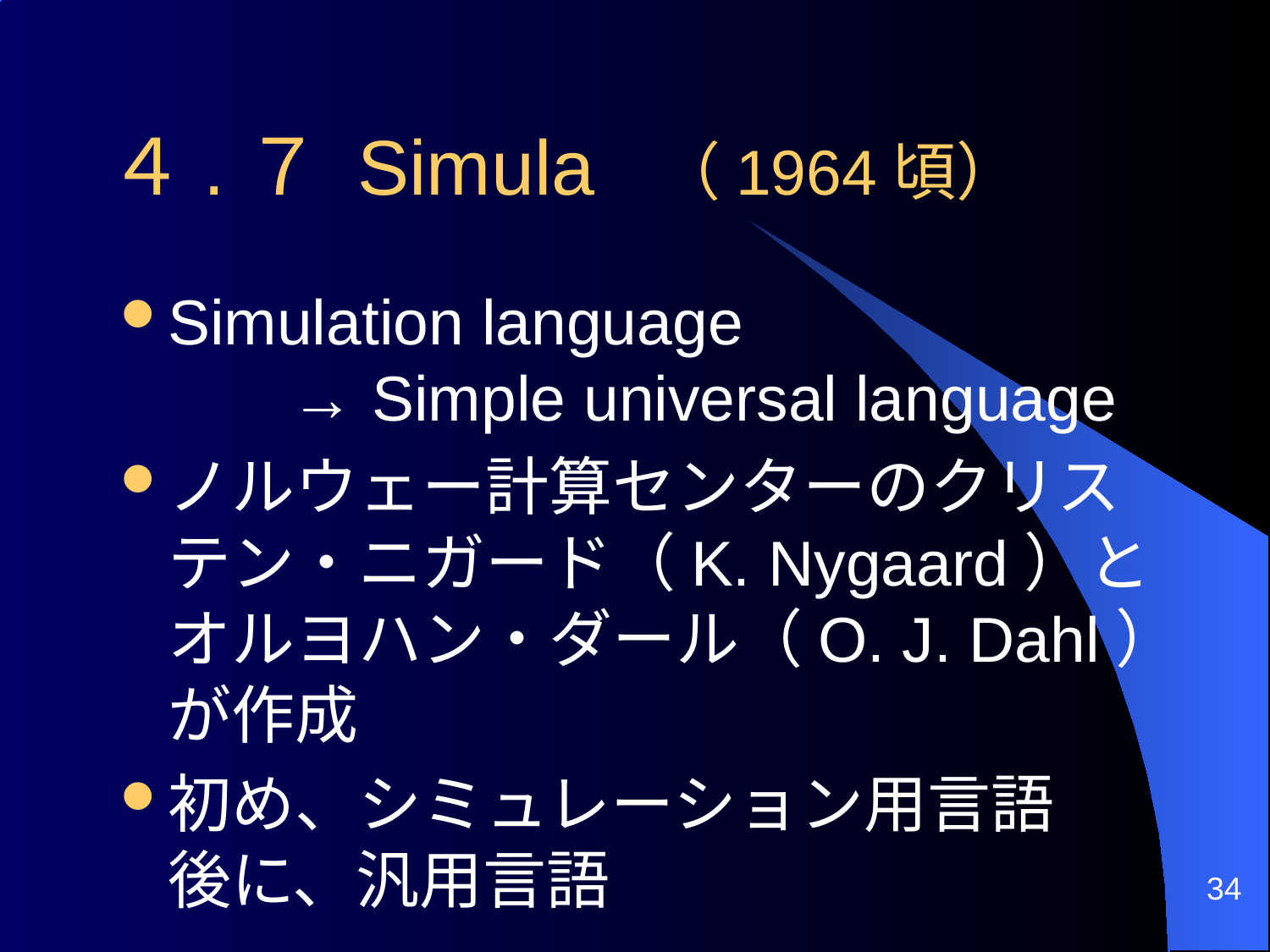

# ４.７ Simula  （1964頃）
Simulation language
       → Simple universal language
ノルウェー計算センターのクリステン・ニガード（K. Nygaard）とオルヨハン・ダール（O. J. Dahl）が作成
初め、シミュレーション用言語
後に、汎用言語
34